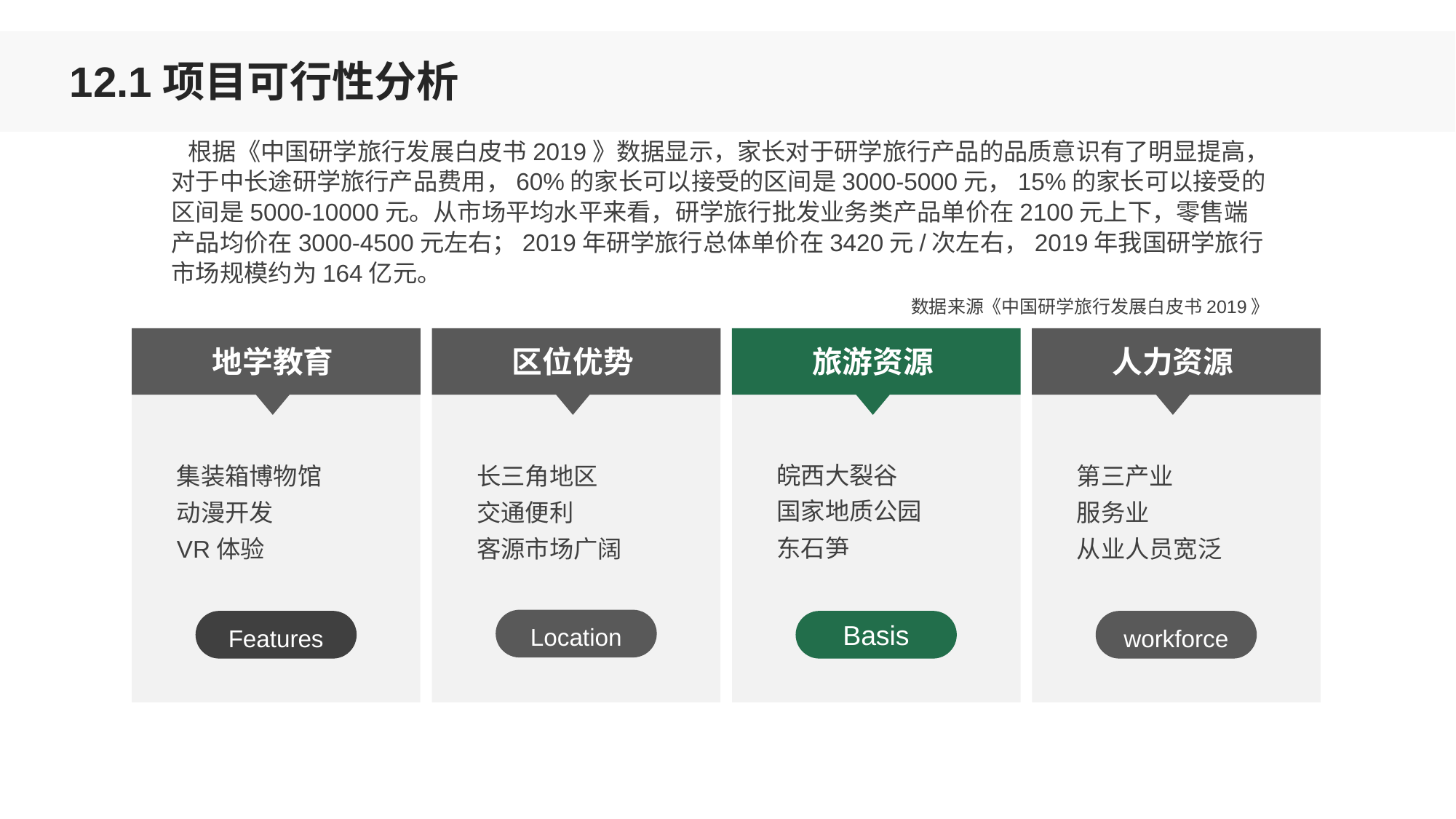

12.1项目可行性分析
  根据《中国研学旅行发展白皮书2019》数据显示，家长对于研学旅行产品的品质意识有了明显提高，对于中长途研学旅行产品费用，60%的家长可以接受的区间是3000-5000元，15%的家长可以接受的区间是5000-10000元。从市场平均水平来看，研学旅行批发业务类产品单价在2100元上下，零售端产品均价在3000-4500元左右；2019年研学旅行总体单价在3420元/次左右，2019年我国研学旅行市场规模约为164亿元。
数据来源《中国研学旅行发展白皮书2019》

地学教育
区位优势
旅游资源
人力资源
皖西大裂谷
国家地质公园
东石笋
集装箱博物馆
动漫开发
VR体验

长三角地区
交通便利
客源市场广阔
第三产业
服务业
从业人员宽泛
Location
Features
Basis
workforce